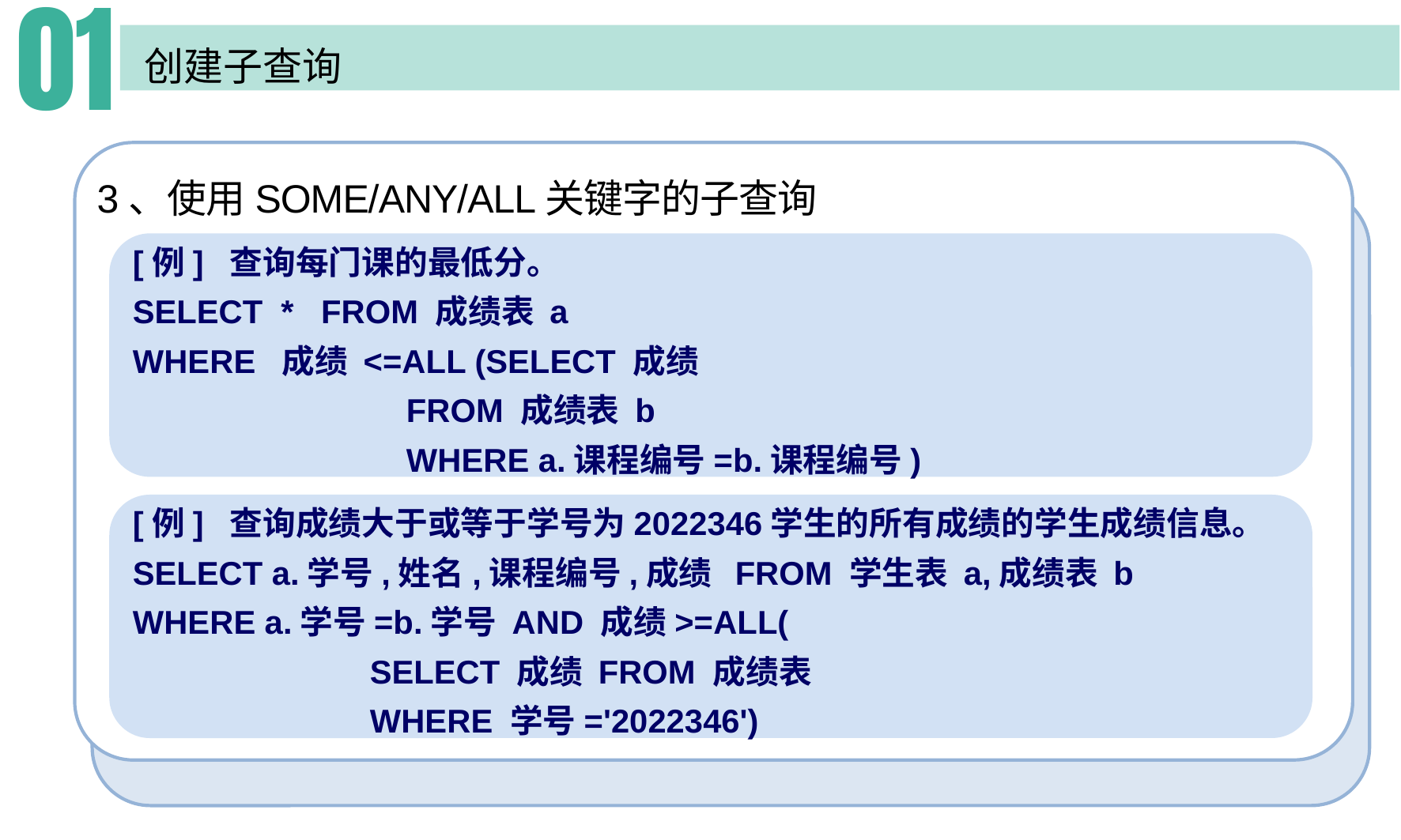

01

创建子查询

3、使用SOME/ANY/ALL关键字的子查询

[例]  查询每门课的最低分。
SELECT  *   FROM 成绩表 a
WHERE  成绩 <=ALL (SELECT 成绩
         		    FROM 成绩表 b
         		    WHERE a.课程编号=b.课程编号)
[例]  查询成绩大于或等于学号为2022346学生的所有成绩的学生成绩信息。
SELECT a.学号,姓名,课程编号,成绩  FROM 学生表 a,成绩表 b
WHERE a.学号=b.学号 AND 成绩>=ALL(
		SELECT 成绩 FROM 成绩表
		WHERE 学号='2022346')